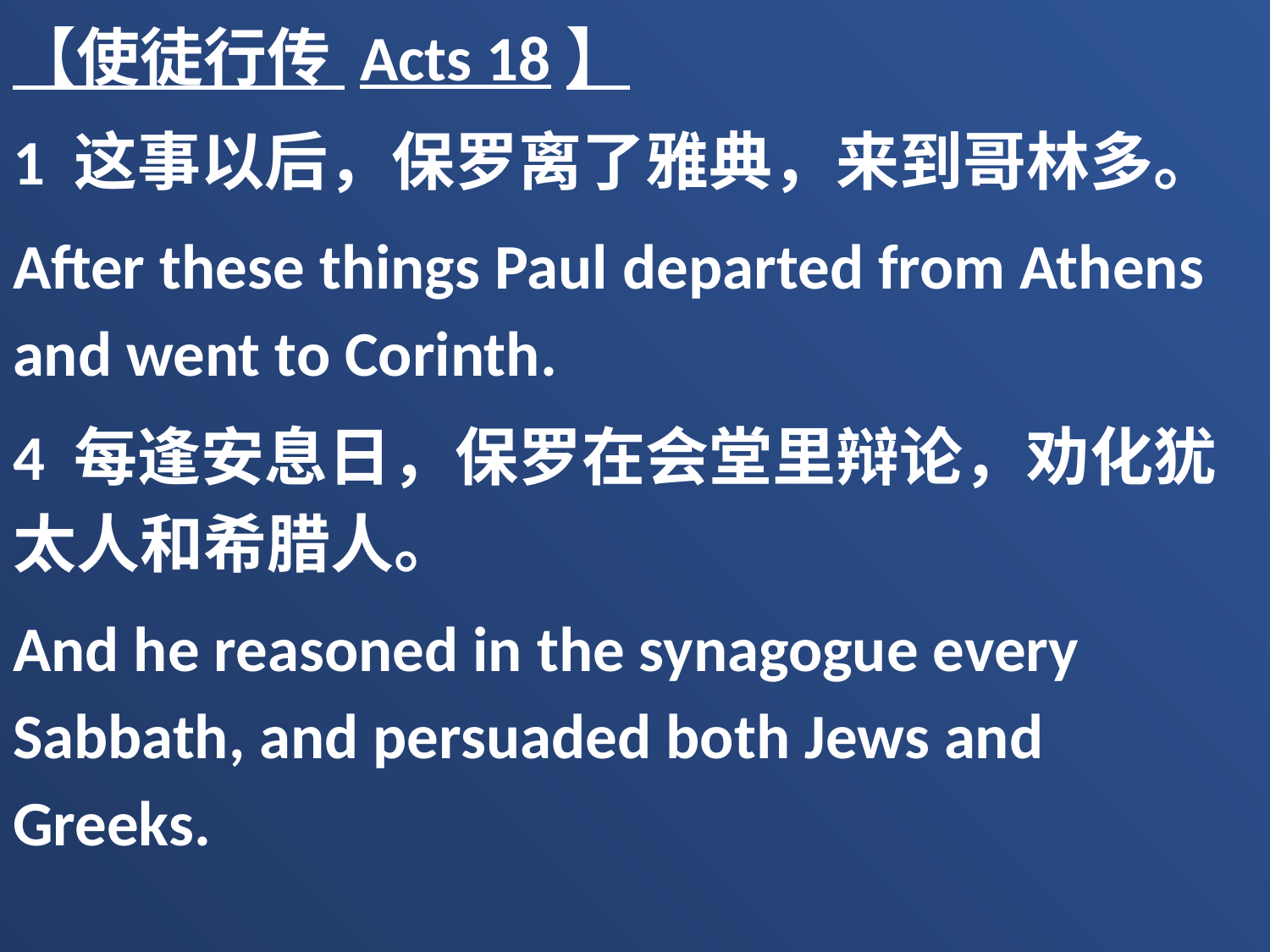

【使徒行传 Acts 18】
1 这事以后，保罗离了雅典，来到哥林多。
After these things Paul departed from Athens and went to Corinth.
4 每逢安息日，保罗在会堂里辩论，劝化犹太人和希腊人。
And he reasoned in the synagogue every Sabbath, and persuaded both Jews and Greeks.